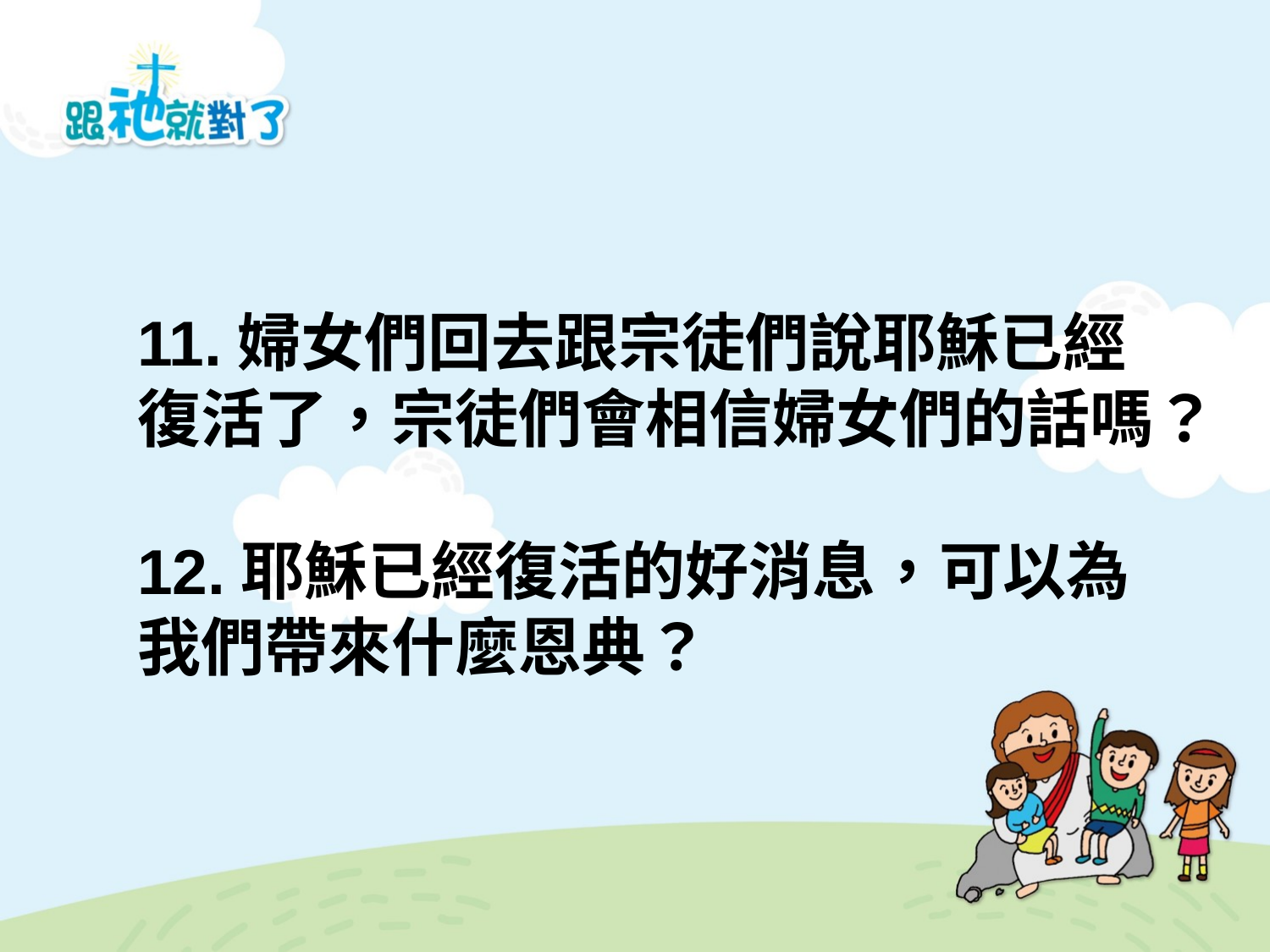

11.婦女們回去跟宗徒們說耶穌已經復活了，宗徒們會相信婦女們的話嗎？

12.耶穌已經復活的好消息，可以為我們帶來什麼恩典？